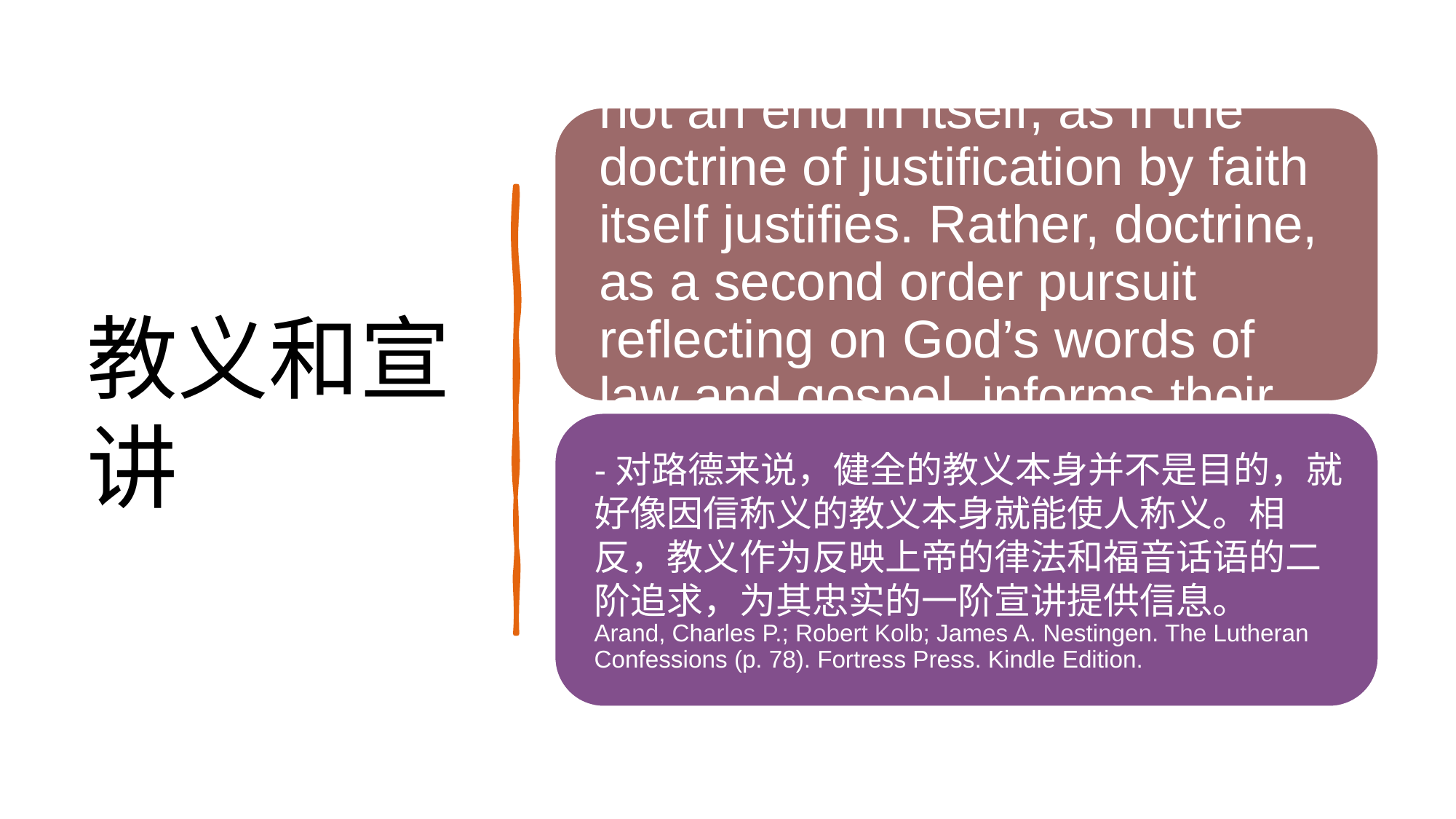

For Luther sound doctrine was not an end in itself, as if the doctrine of justification by faith itself justifies. Rather, doctrine, as a second order pursuit reflecting on God’s words of law and gospel, informs their faithful first order declaration.
-对路德来说，健全的教义本身并不是目的，就好像因信称义的教义本身就能使人称义。相反，教义作为反映上帝的律法和福音话语的二阶追求，为其忠实的一阶宣讲提供信息。
Arand, Charles P.; Robert Kolb; James A. Nestingen. The Lutheran Confessions (p. 78). Fortress Press. Kindle Edition.
# 教义和宣讲